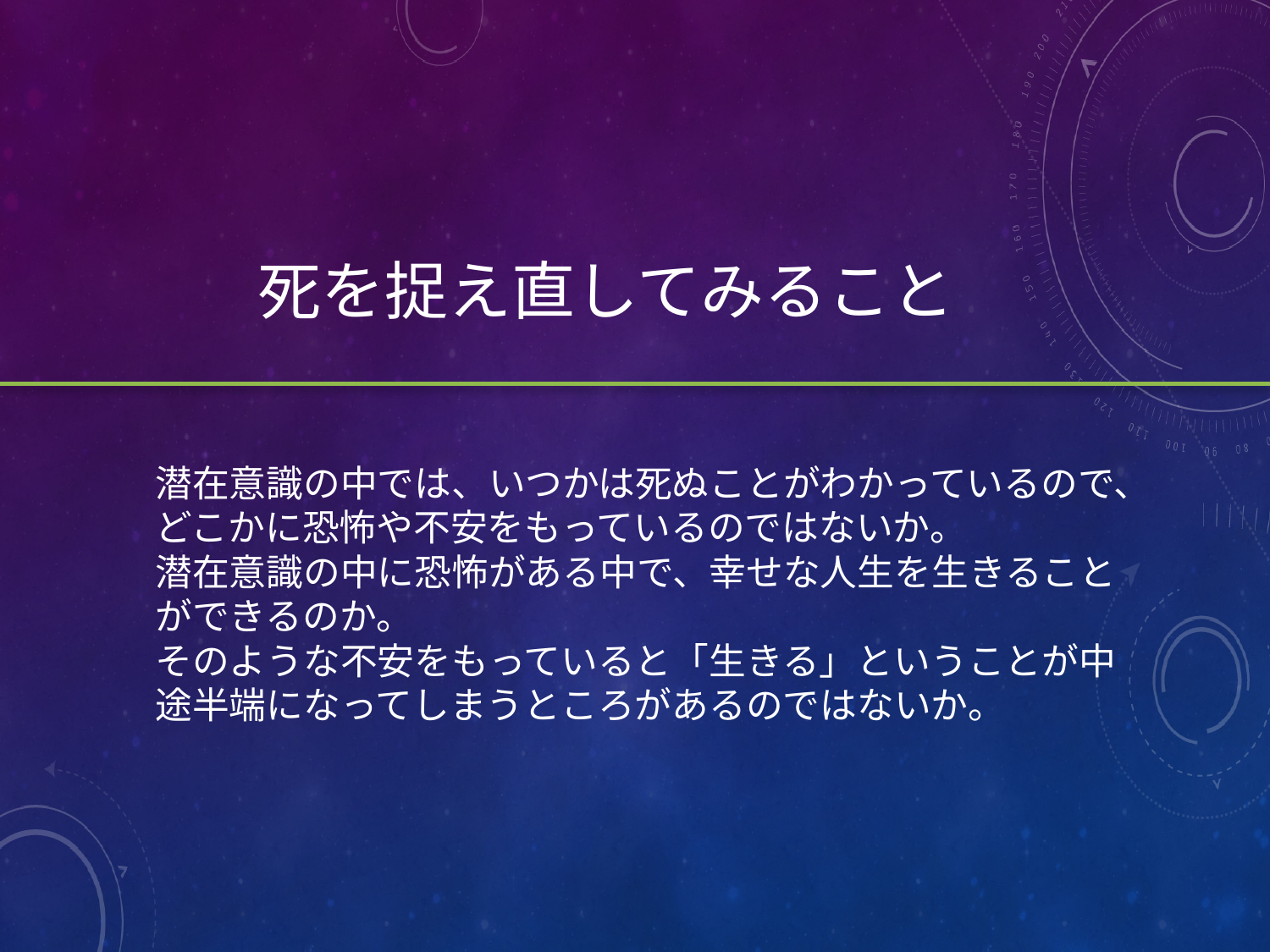

死を捉え直してみること
潜在意識の中では、いつかは死ぬことがわかっているので、どこかに恐怖や不安をもっているのではないか。
潜在意識の中に恐怖がある中で、幸せな人生を生きることができるのか。
そのような不安をもっていると「生きる」ということが中途半端になってしまうところがあるのではないか。